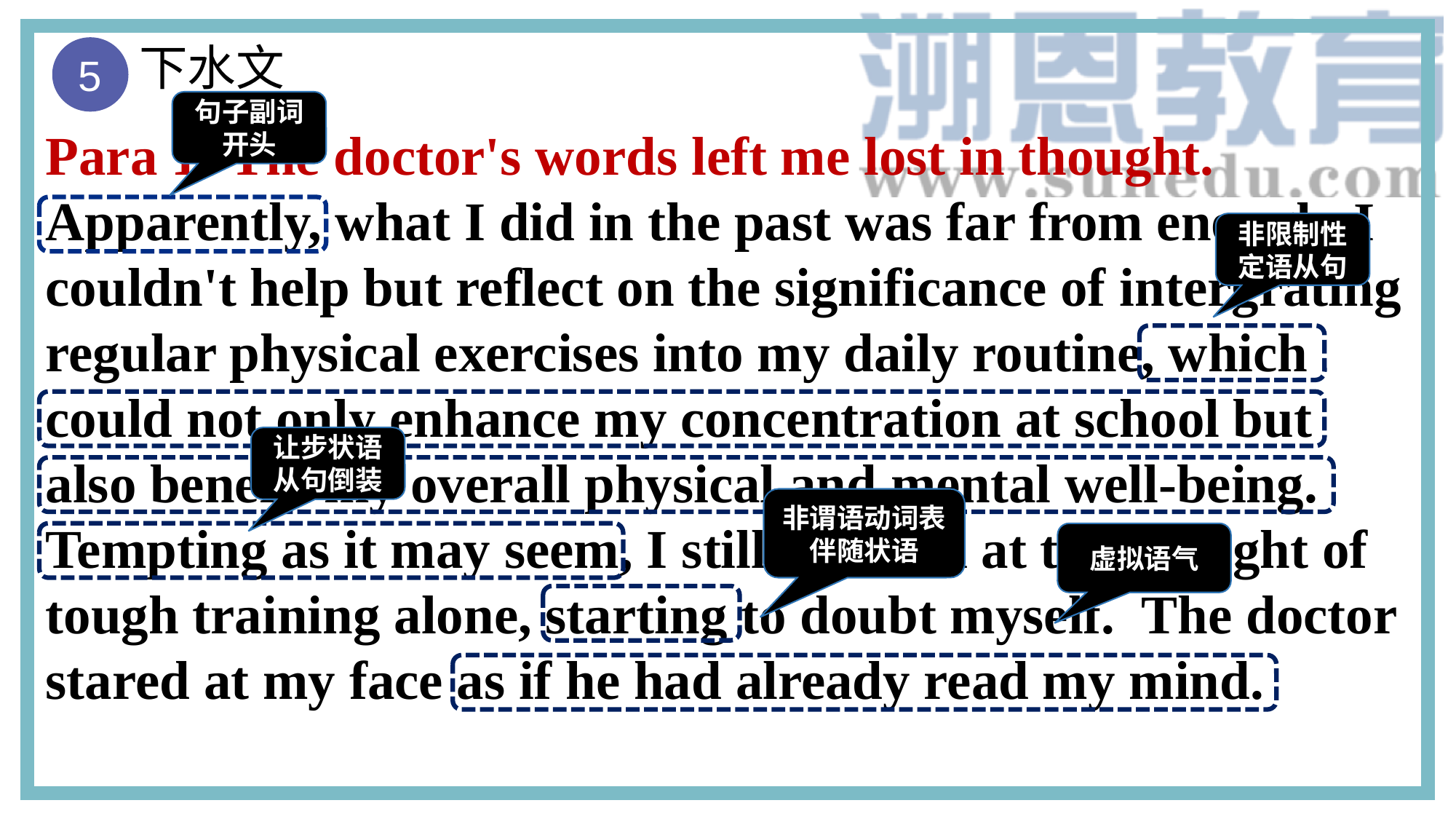

下水文
5
句子副词开头
Para 1: The doctor's words left me lost in thought. Apparently, what I did in the past was far from enough. I couldn't help but reflect on the significance of intergrating regular physical exercises into my daily routine, which could not only enhance my concentration at school but also benefit my overall physical and mental well-being. Tempting as it may seem, I still flinched at the thought of tough training alone, starting to doubt myself.  The doctor stared at my face as if he had already read my mind.

非限制性定语从句

让步状语从句倒装

非谓语动词表伴随状语

虚拟语气